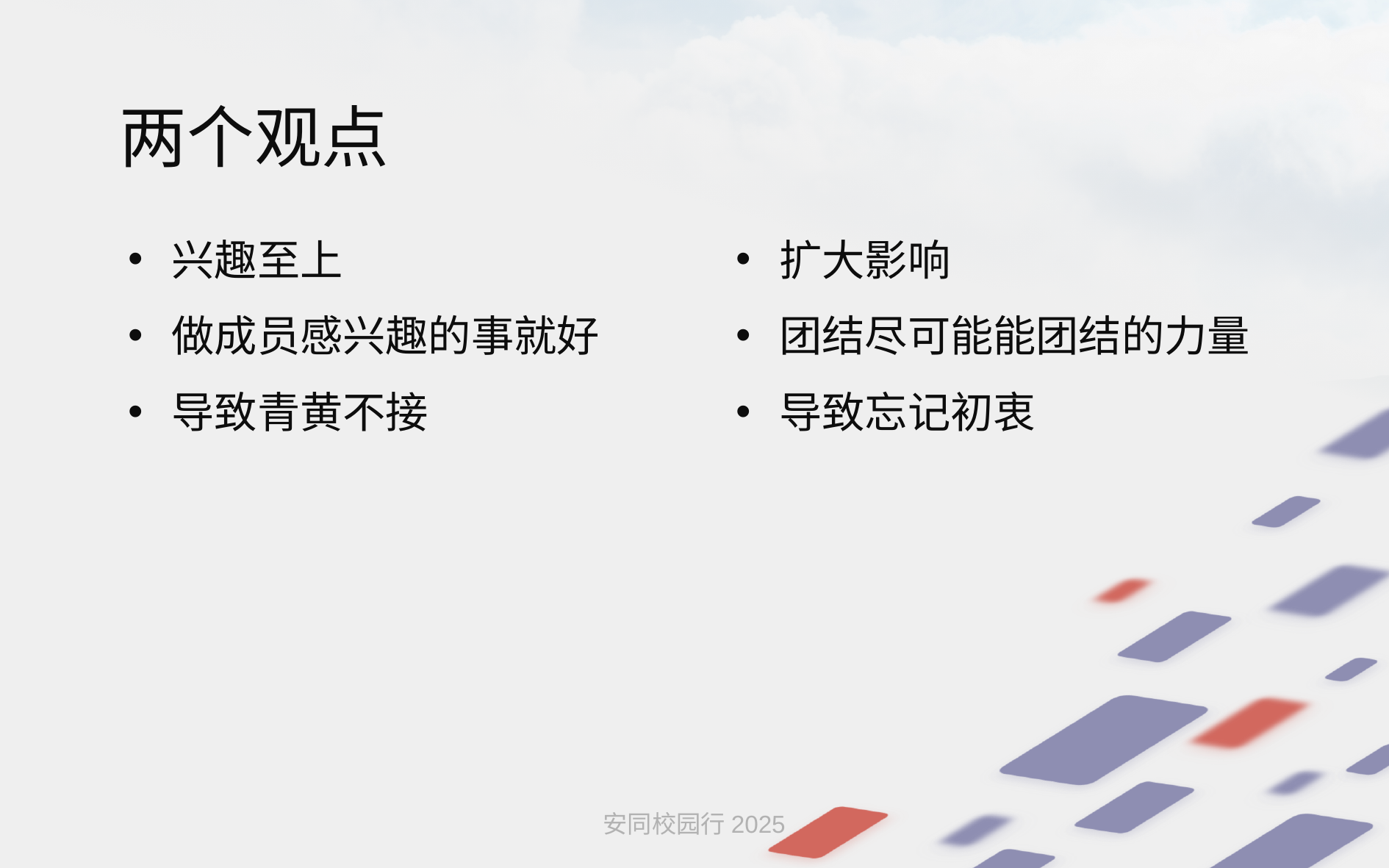

# 两个观点
兴趣至上
做成员感兴趣的事就好
导致青黄不接

扩大影响
团结尽可能能团结的力量
导致忘记初衷
安同校园行2025